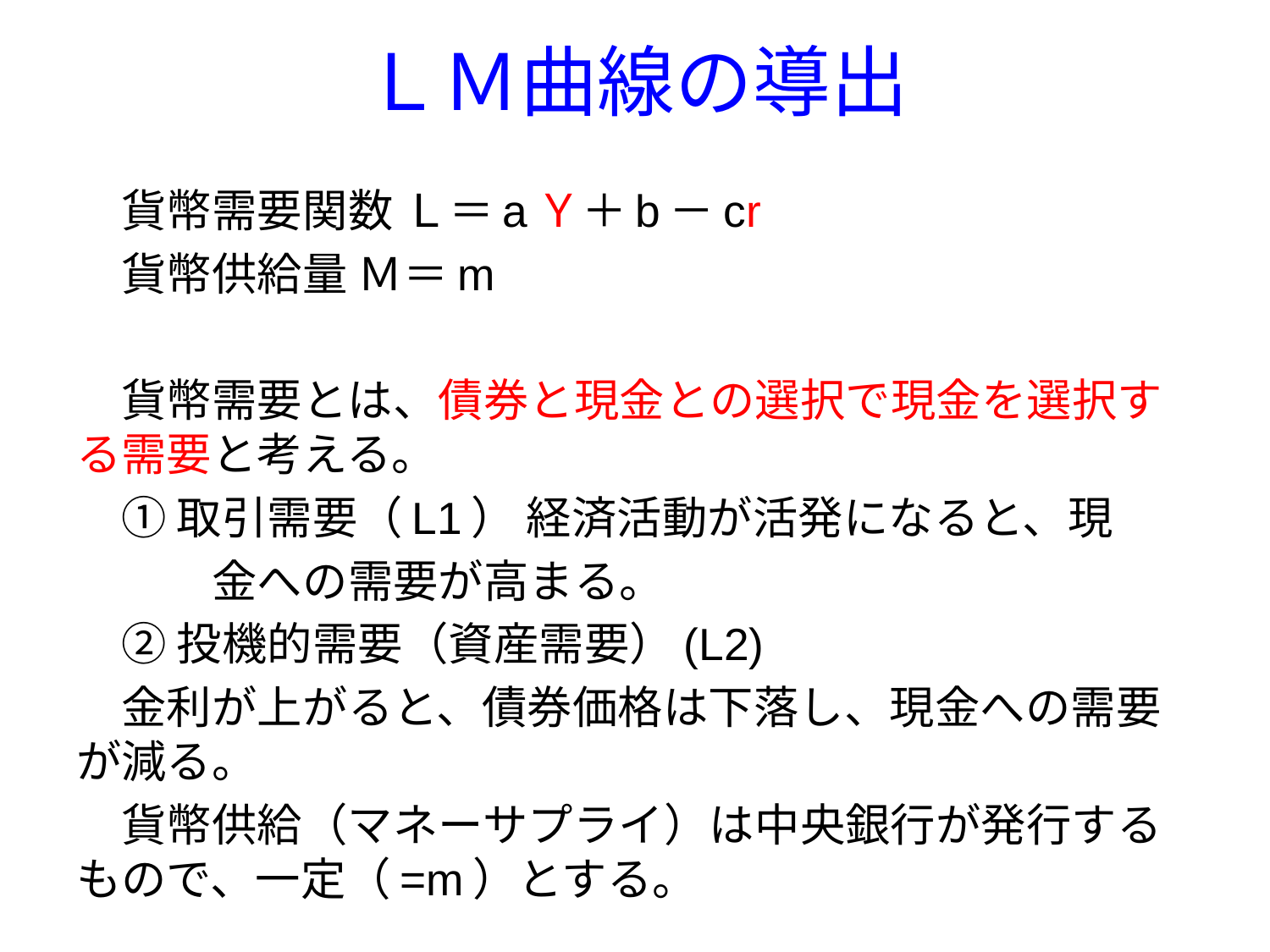

# ＬＭ曲線の導出
　貨幣需要関数 Ｌ＝aＹ＋b－cr
　貨幣供給量 Ｍ＝m

　貨幣需要とは、債券と現金との選択で現金を選択する需要と考える。
　① 取引需要（L1） 経済活動が活発になると、現
　　　金への需要が高まる。
　② 投機的需要（資産需要）(L2)
　金利が上がると、債券価格は下落し、現金への需要が減る。
　貨幣供給（マネーサプライ）は中央銀行が発行するもので、一定（=m）とする。